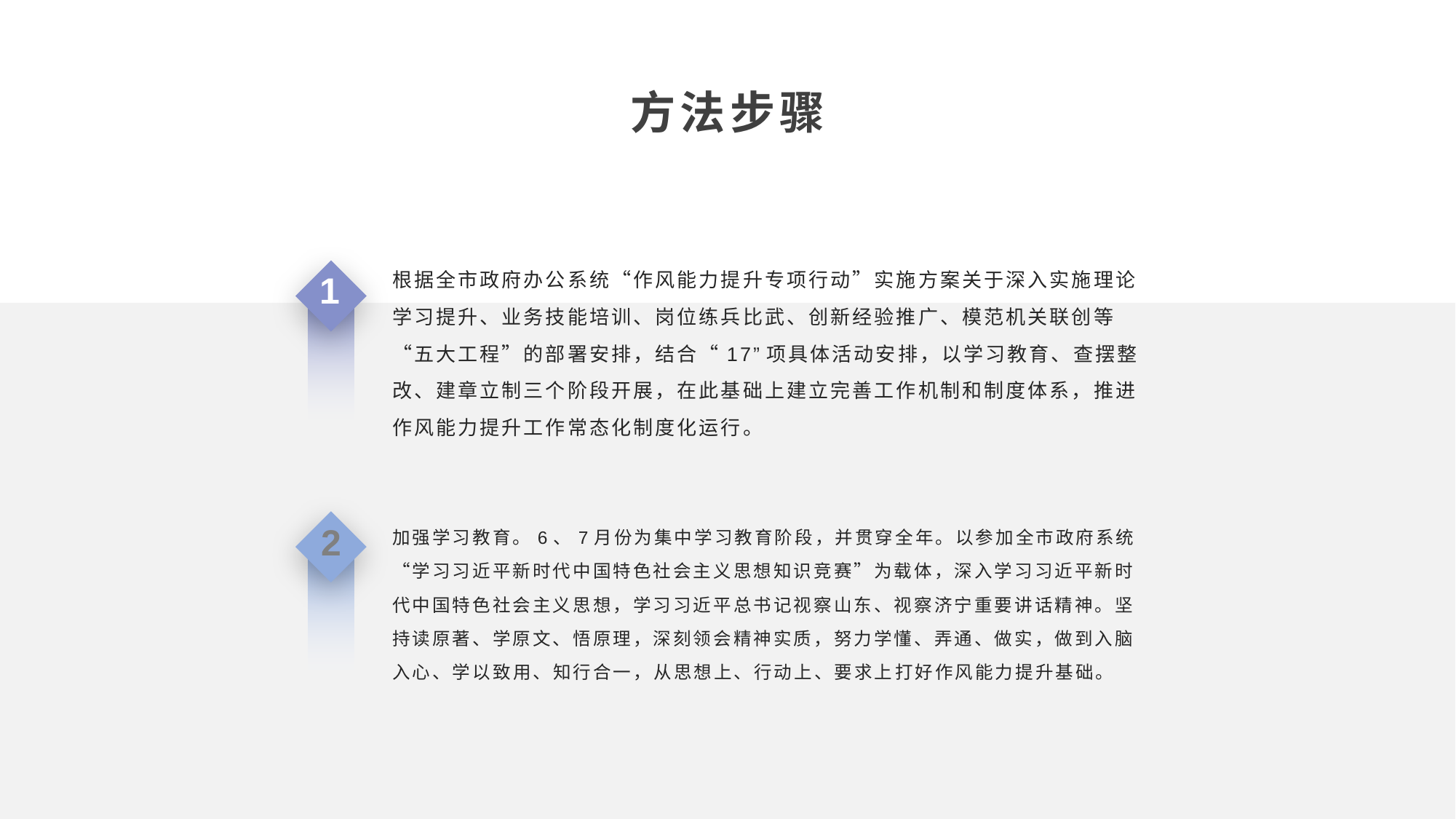

方法步骤
根据全市政府办公系统“作风能力提升专项行动”实施方案关于深入实施理论学习提升、业务技能培训、岗位练兵比武、创新经验推广、模范机关联创等“五大工程”的部署安排，结合“17”项具体活动安排，以学习教育、查摆整改、建章立制三个阶段开展，在此基础上建立完善工作机制和制度体系，推进作风能力提升工作常态化制度化运行。

1

加强学习教育。6、7月份为集中学习教育阶段，并贯穿全年。以参加全市政府系统“学习习近平新时代中国特色社会主义思想知识竞赛”为载体，深入学习习近平新时代中国特色社会主义思想，学习习近平总书记视察山东、视察济宁重要讲话精神。坚持读原著、学原文、悟原理，深刻领会精神实质，努力学懂、弄通、做实，做到入脑入心、学以致用、知行合一，从思想上、行动上、要求上打好作风能力提升基础。

2